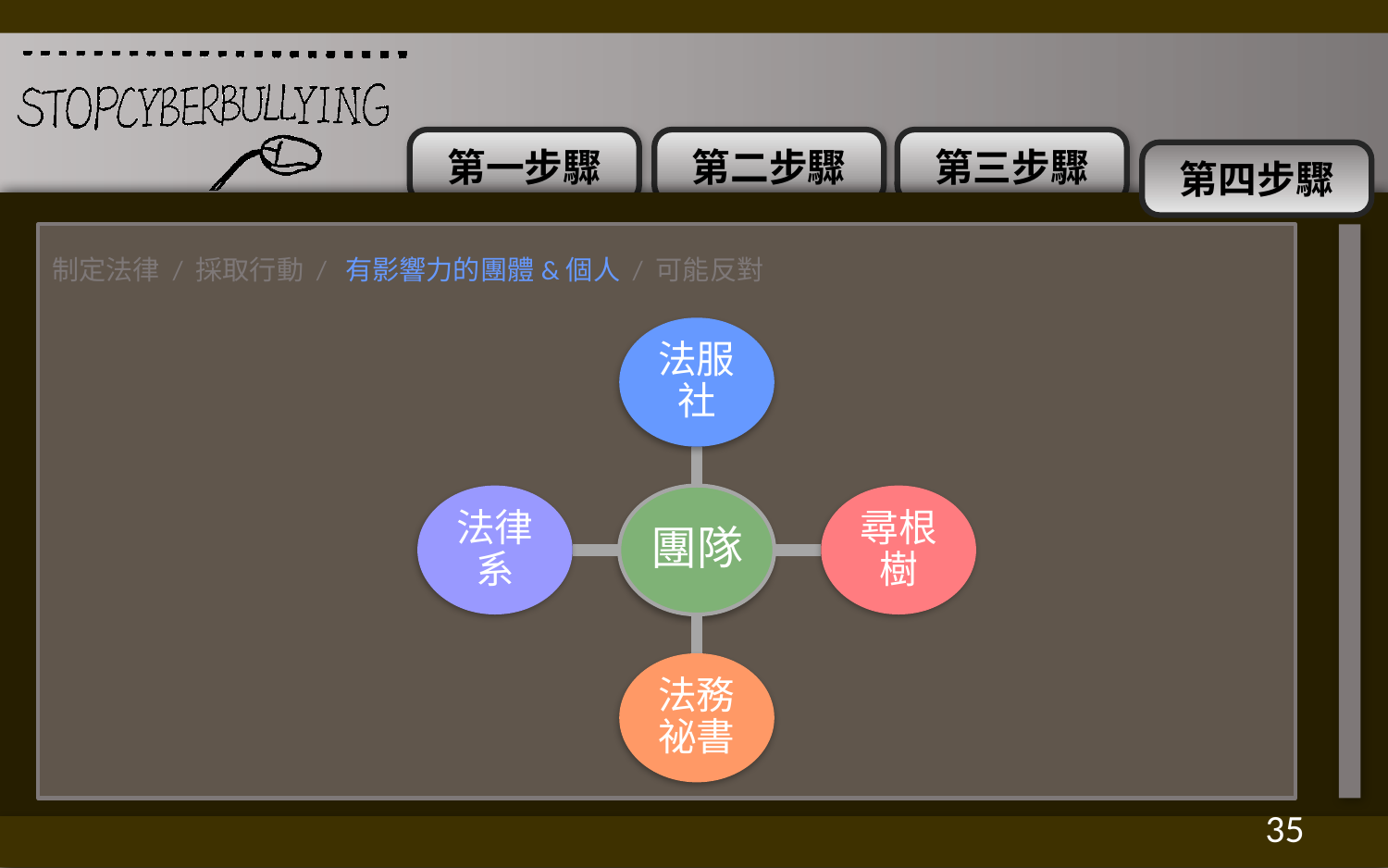

制定法律 / 採取行動 /  有影響力的團體&個人 / 可能反對
法服社

法律系
團隊
尋根樹

法務祕書
35